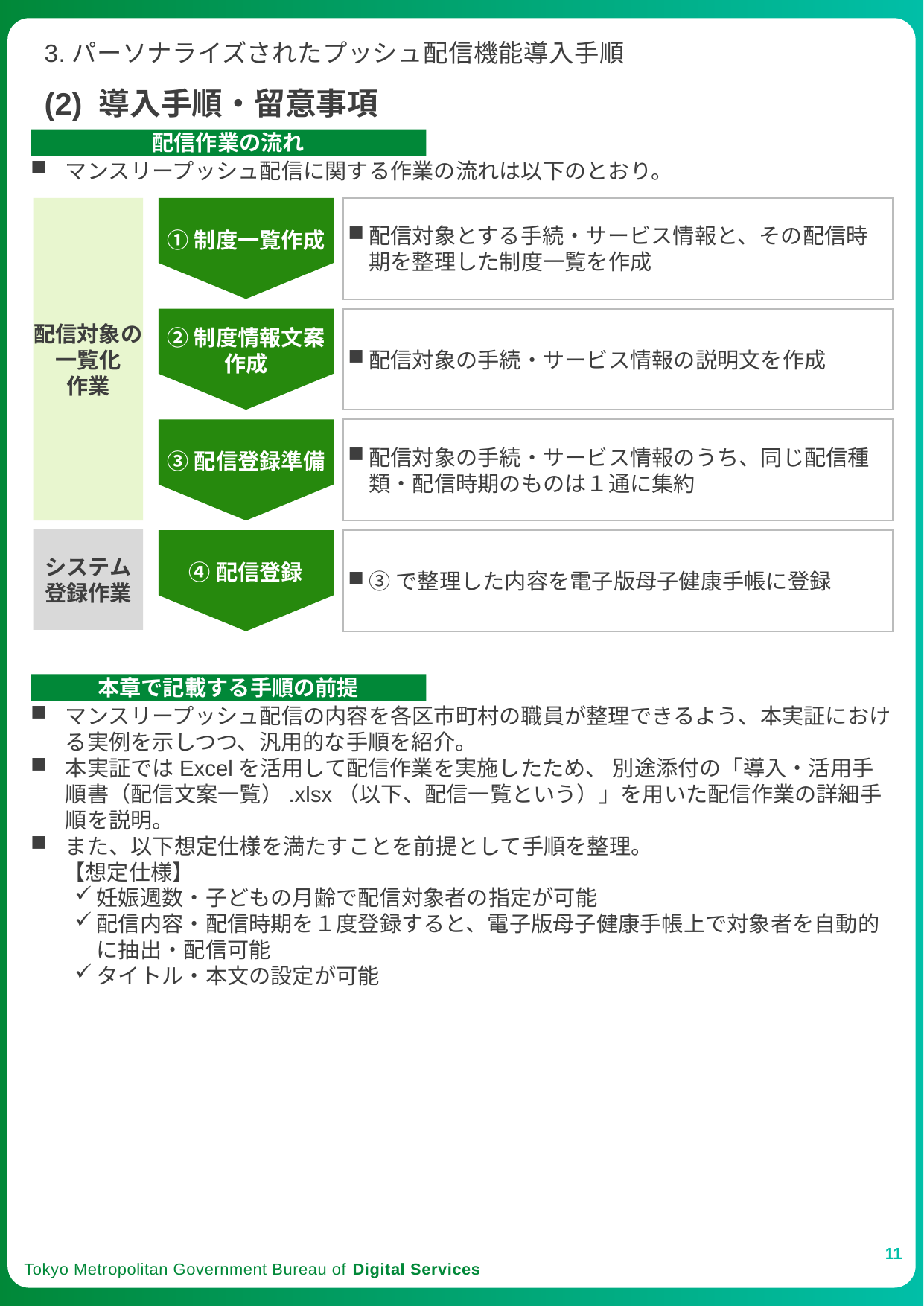

3.パーソナライズされたプッシュ配信機能導入手順

(2) 導入手順・留意事項
配信作業の流れ
マンスリープッシュ配信に関する作業の流れは以下のとおり。
①制度一覧作成
配信対象とする手続・サービス情報と、その配信時期を整理した制度一覧を作成
配信対象の一覧化
作業
②制度情報文案作成
配信対象の手続・サービス情報の説明文を作成
③配信登録準備
配信対象の手続・サービス情報のうち、同じ配信種類・配信時期のものは１通に集約
④配信登録
システム
登録作業
③で整理した内容を電子版母子健康手帳に登録
本章で記載する手順の前提
マンスリープッシュ配信の内容を各区市町村の職員が整理できるよう、本実証における実例を示しつつ、汎用的な手順を紹介。
本実証ではExcelを活用して配信作業を実施したため、 別途添付の「導入・活用手順書（配信文案一覧）.xlsx（以下、配信一覧という）」を用いた配信作業の詳細手順を説明。
また、以下想定仕様を満たすことを前提として手順を整理。
【想定仕様】
妊娠週数・子どもの月齢で配信対象者の指定が可能
配信内容・配信時期を１度登録すると、電子版母子健康手帳上で対象者を自動的に抽出・配信可能
タイトル・本文の設定が可能

11